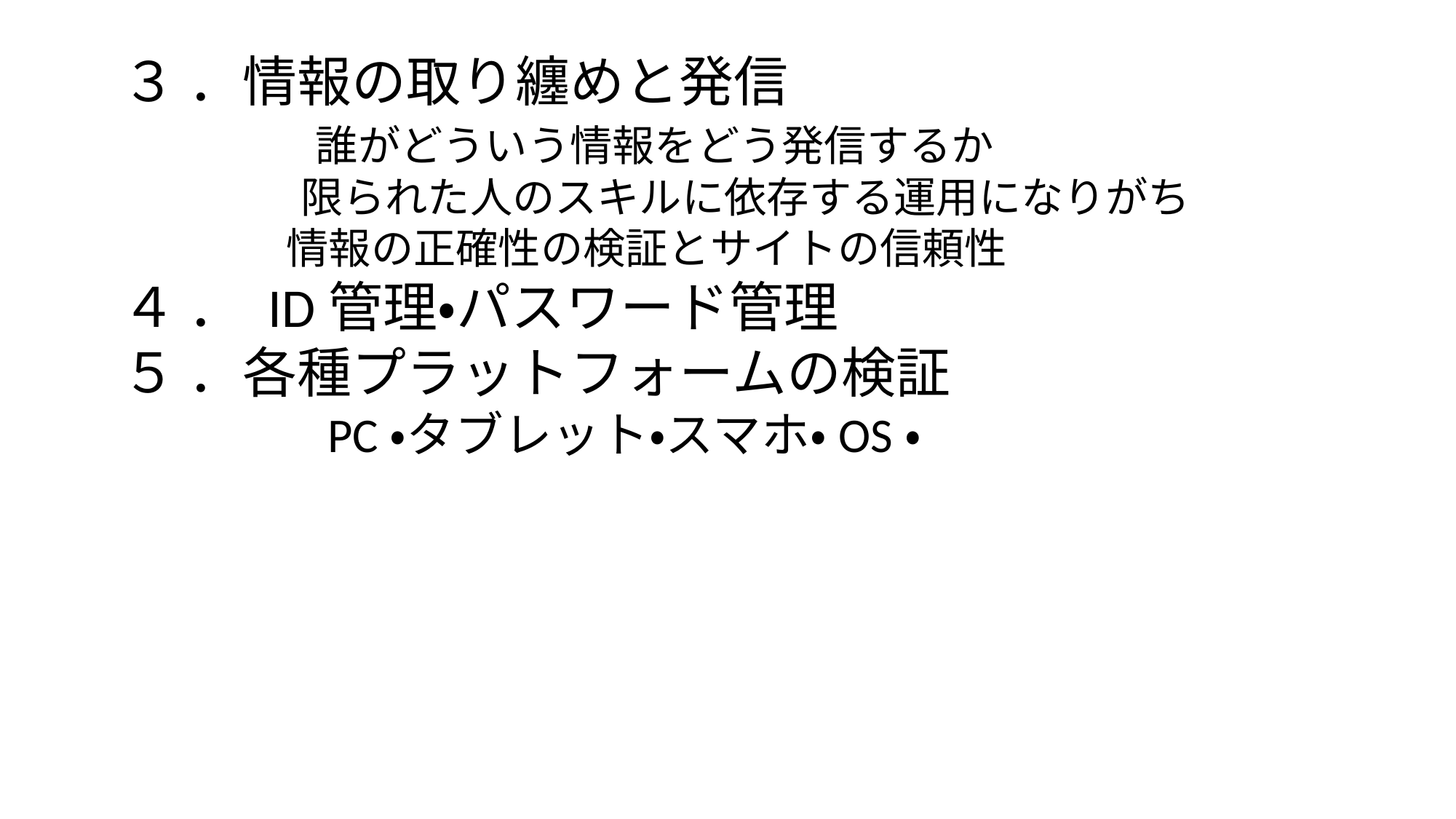

３ ．情報の取り纏めと発信
　　　　誰がどういう情報をどう発信するか
　　　　 限られた人のスキルに依存する運用になりがち
　　　    情報の正確性の検証とサイトの信頼性
４ ． ID管理・パスワード管理
５ ．各種プラットフォームの検証
　　　　PC・タブレット・スマホ・OS・